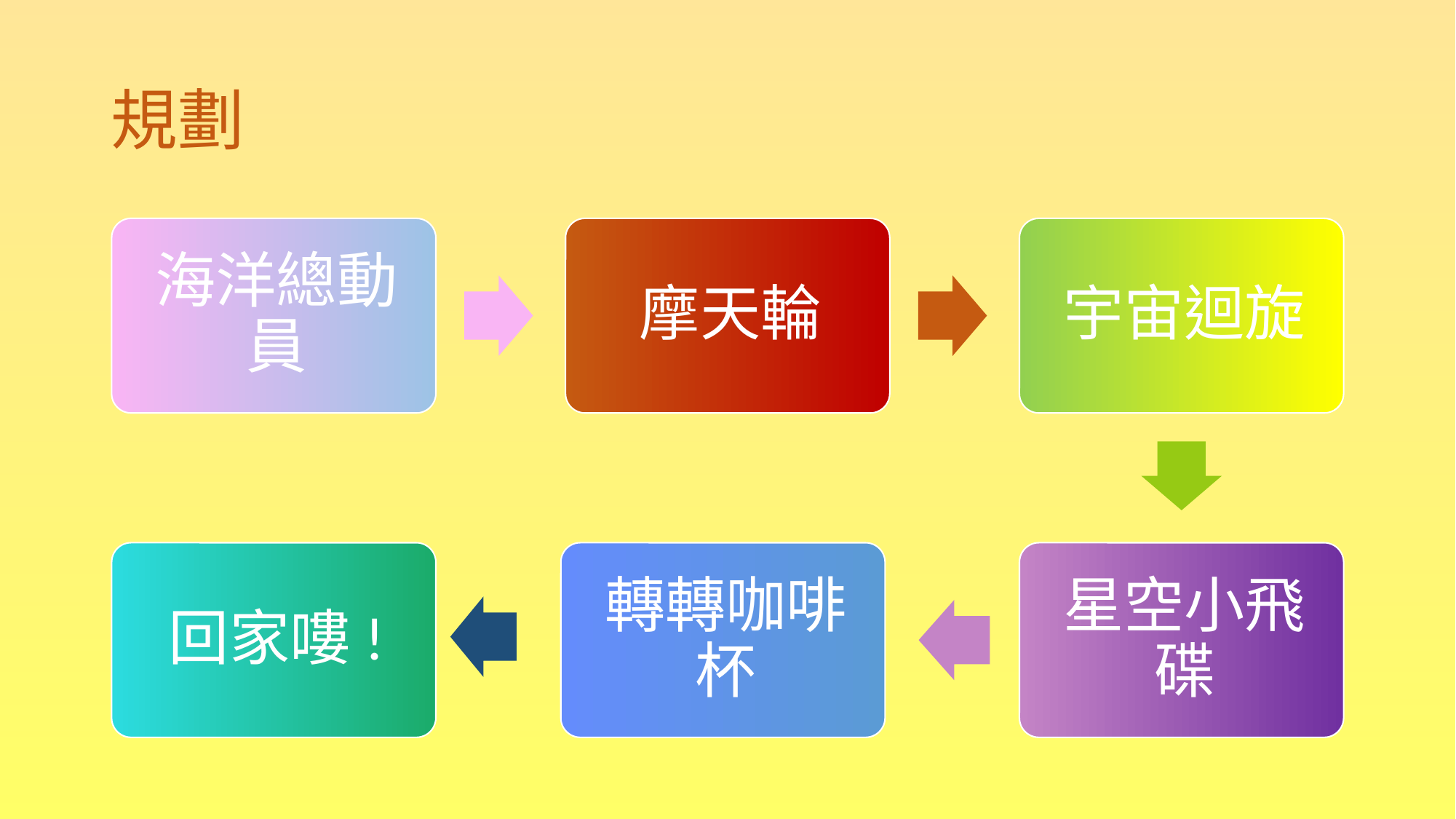

# 規劃
海洋總動員

摩天輪

宇宙迴旋

星空小飛碟

轉轉咖啡杯

回家嘍!